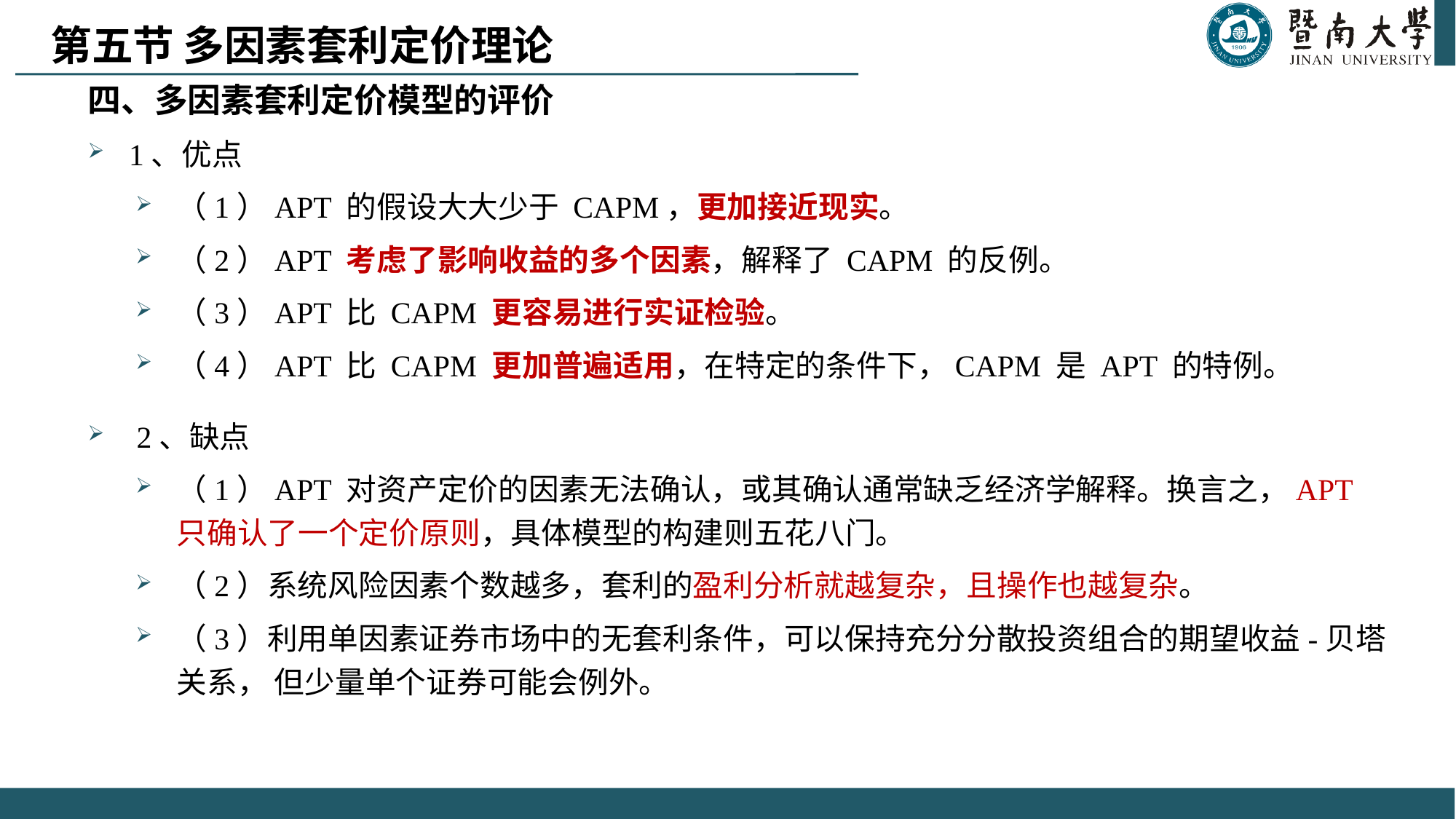

四、多因素套利定价模型的评价
1、优点
（1）APT 的假设大大少于 CAPM，更加接近现实。
（2）APT 考虑了影响收益的多个因素，解释了 CAPM 的反例。
（3）APT 比 CAPM 更容易进行实证检验。
（4）APT 比 CAPM 更加普遍适用，在特定的条件下，CAPM 是 APT 的特例。
 2、缺点
（1）APT 对资产定价的因素无法确认，或其确认通常缺乏经济学解释。换言之，APT 只确认了一个定价原则，具体模型的构建则五花八门。
（2）系统风险因素个数越多，套利的盈利分析就越复杂，且操作也越复杂。
（3）利用单因素证券市场中的无套利条件，可以保持充分分散投资组合的期望收益-贝塔关系， 但少量单个证券可能会例外。
第五节 多因素套利定价理论